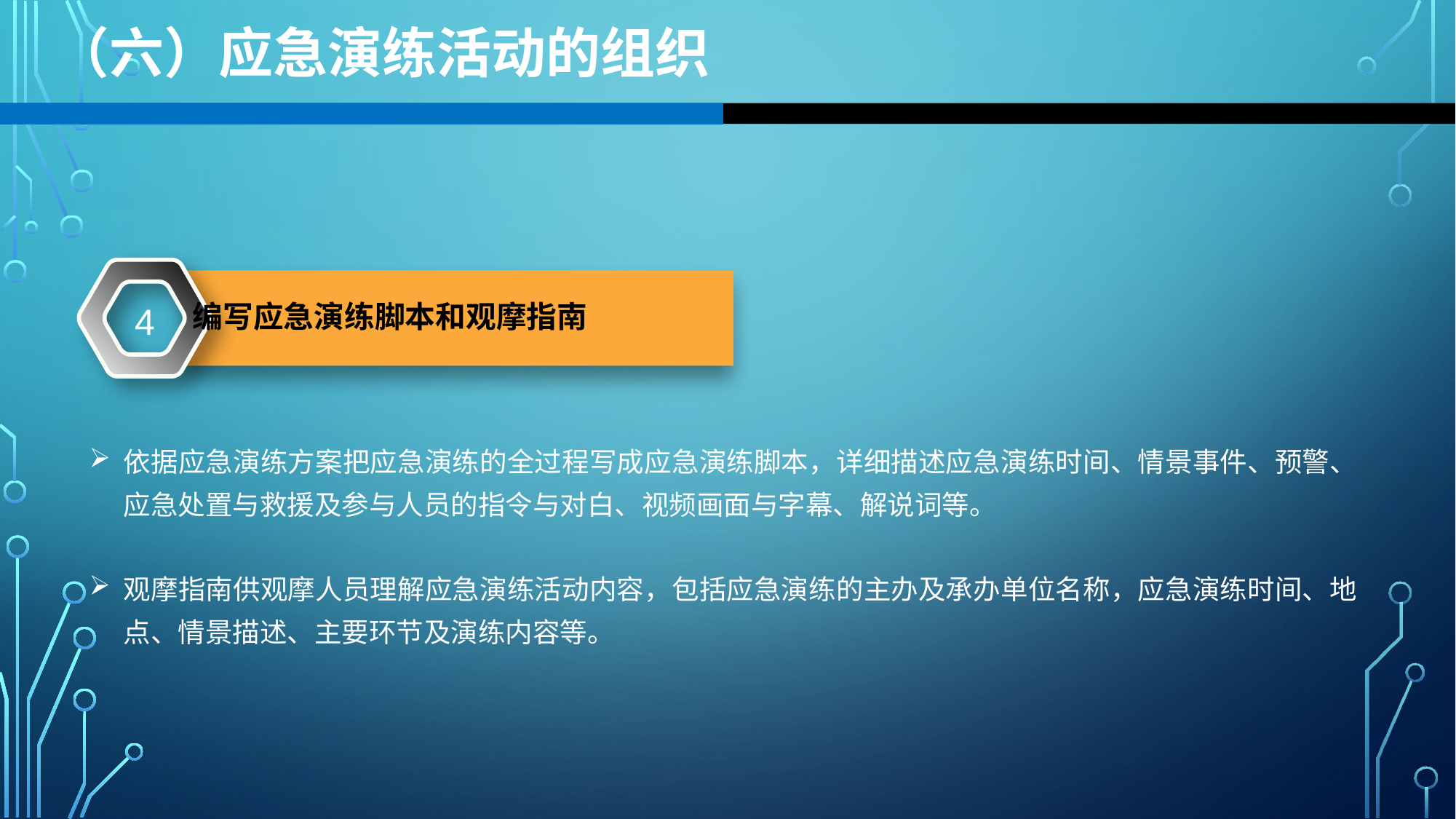

（六）应急演练活动的组织

4
编写应急演练脚本和观摩指南
依据应急演练方案把应急演练的全过程写成应急演练脚本，详细描述应急演练时间、情景事件、预警、应急处置与救援及参与人员的指令与对白、视频画面与字幕、解说词等。

观摩指南供观摩人员理解应急演练活动内容，包括应急演练的主办及承办单位名称，应急演练时间、地点、情景描述、主要环节及演练内容等。